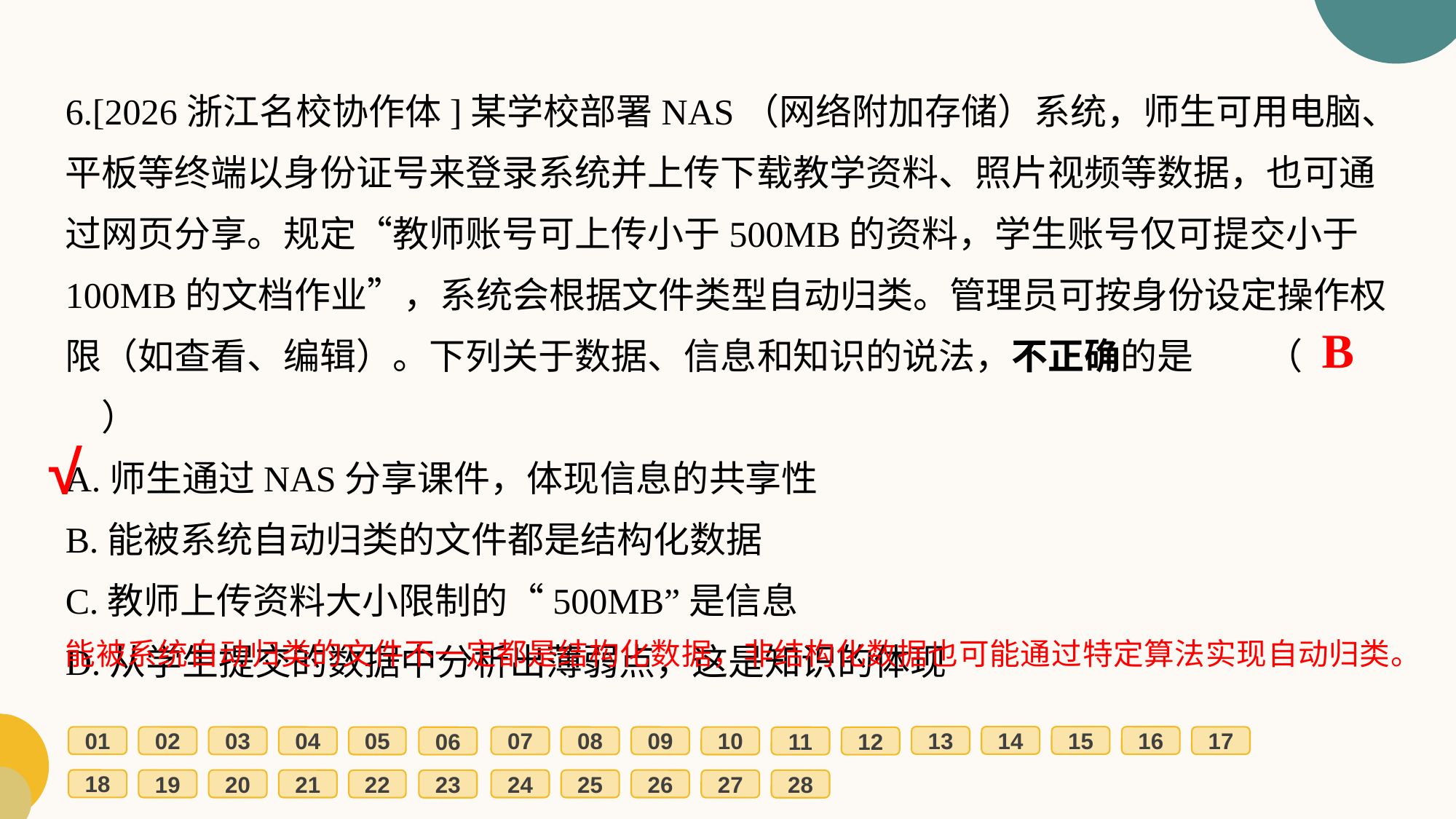

6.[2026浙江名校协作体]某学校部署NAS（网络附加存储）系统，师生可用电脑、平板等终端以身份证号来登录系统并上传下载教学资料、照片视频等数据，也可通过网页分享。规定“教师账号可上传小于500MB的资料，学生账号仅可提交小于100MB的文档作业”，系统会根据文件类型自动归类。管理员可按身份设定操作权限（如查看、编辑）。下列关于数据、信息和知识的说法，不正确的是	（　　）
A.师生通过NAS分享课件，体现信息的共享性
B.能被系统自动归类的文件都是结构化数据
C.教师上传资料大小限制的“500MB”是信息
D.从学生提交的数据中分析出薄弱点，这是知识的体现
B
√
能被系统自动归类的文件不一定都是结构化数据，非结构化数据也可能通过特定算法实现自动归类。